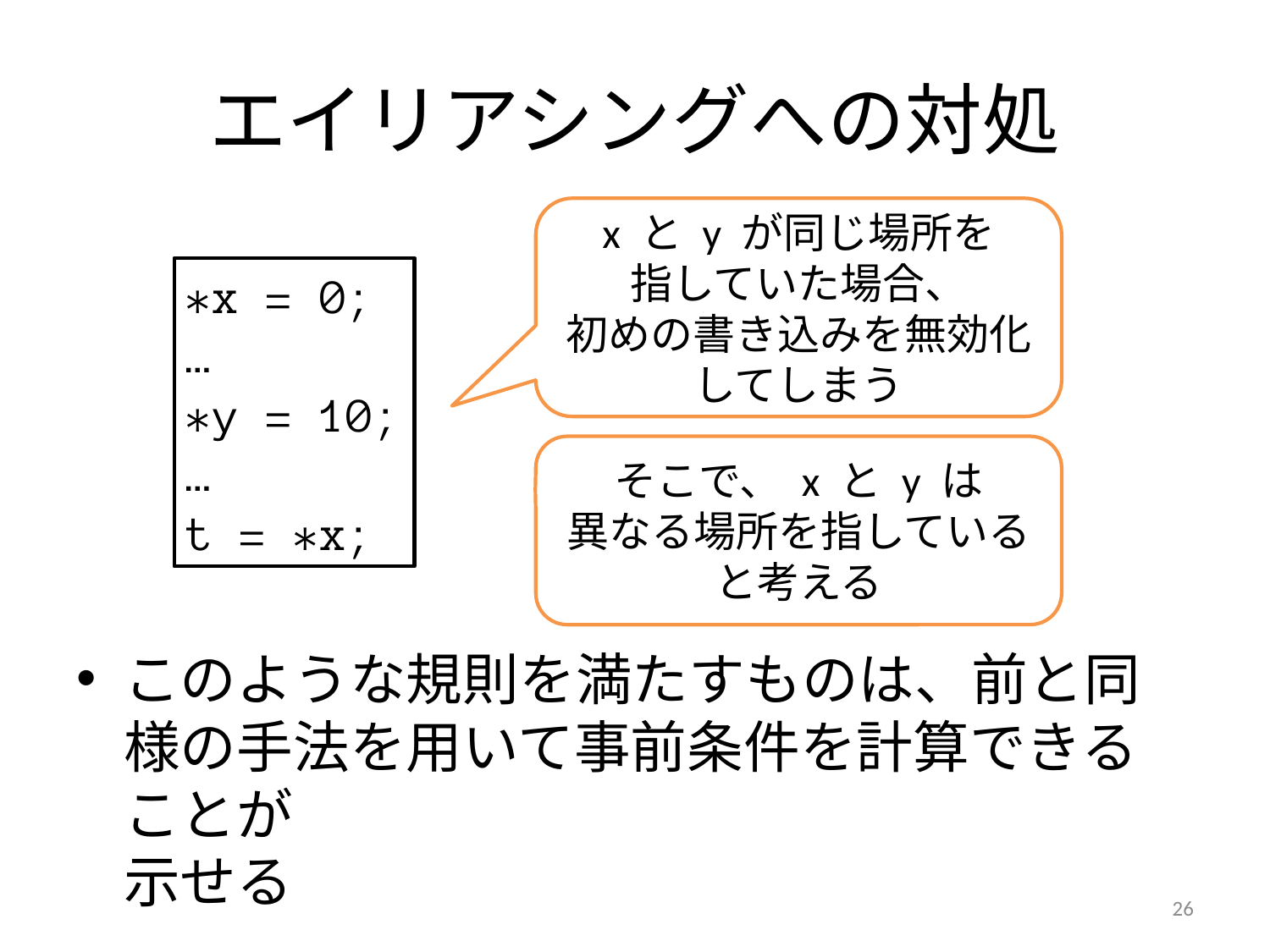

# エイリアシングへの対処
x と y が同じ場所を
指していた場合、
初めの書き込みを無効化してしまう
*x = 0;
…
*y = 10;
…
t = *x;
そこで、 x と y は
異なる場所を指していると考える
このような規則を満たすものは、前と同様の手法を用いて事前条件を計算できることが
示せる
26